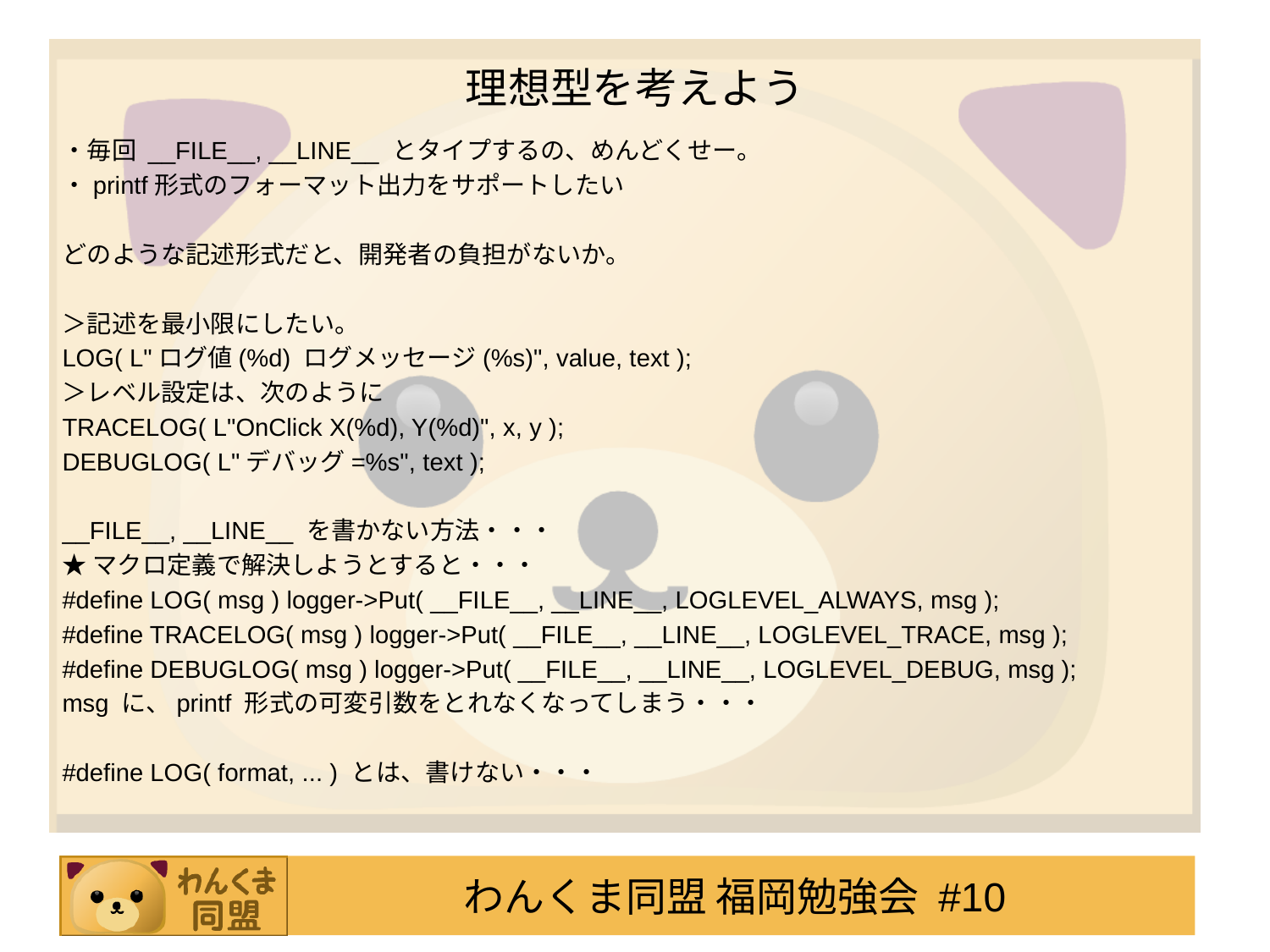

# 理想型を考えよう
・毎回 __FILE__, __LINE__ とタイプするの、めんどくせー。
・printf形式のフォーマット出力をサポートしたい

どのような記述形式だと、開発者の負担がないか。

＞記述を最小限にしたい。
LOG( L"ログ値(%d) ログメッセージ(%s)", value, text );
＞レベル設定は、次のように
TRACELOG( L"OnClick X(%d), Y(%d)", x, y );
DEBUGLOG( L"デバッグ=%s", text );

__FILE__, __LINE__ を書かない方法・・・
★マクロ定義で解決しようとすると・・・
#define LOG( msg ) logger->Put( __FILE__, __LINE__, LOGLEVEL_ALWAYS, msg );
#define TRACELOG( msg ) logger->Put( __FILE__, __LINE__, LOGLEVEL_TRACE, msg );
#define DEBUGLOG( msg ) logger->Put( __FILE__, __LINE__, LOGLEVEL_DEBUG, msg );
msg に、printf 形式の可変引数をとれなくなってしまう・・・

#define LOG( format, ... ) とは、書けない・・・